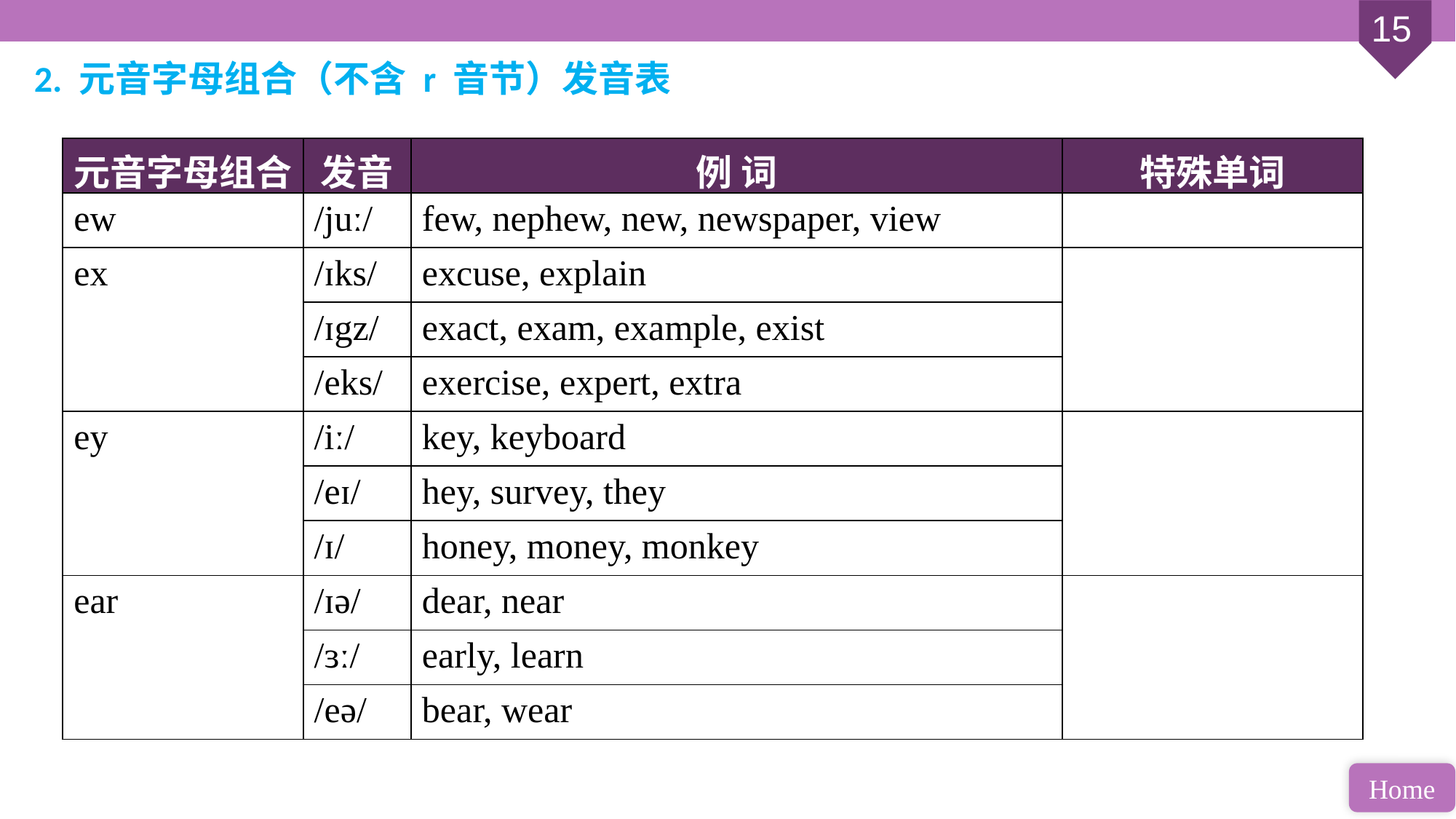

2. 元音字母组合（不含 r 音节）发音表
| 元音字母组合 | 发音 | 例 词 | 特殊单词 |
| --- | --- | --- | --- |
| ew | /juː/ | few, nephew, new, newspaper, view |  |
| ex | /ɪks/ | excuse, explain |  |
|  | /ɪgz/ | exact, exam, example, exist |  |
|  | /eks/ | exercise, expert, extra |  |
| ey | /iː/ | key, keyboard |  |
|  | /eɪ/ | hey, survey, they |  |
|  | /ɪ/ | honey, money, monkey |  |
| ear | /ɪə/ | dear, near |  |
|  | /ɜː/ | early, learn |  |
|  | /eə/ | bear, wear |  |